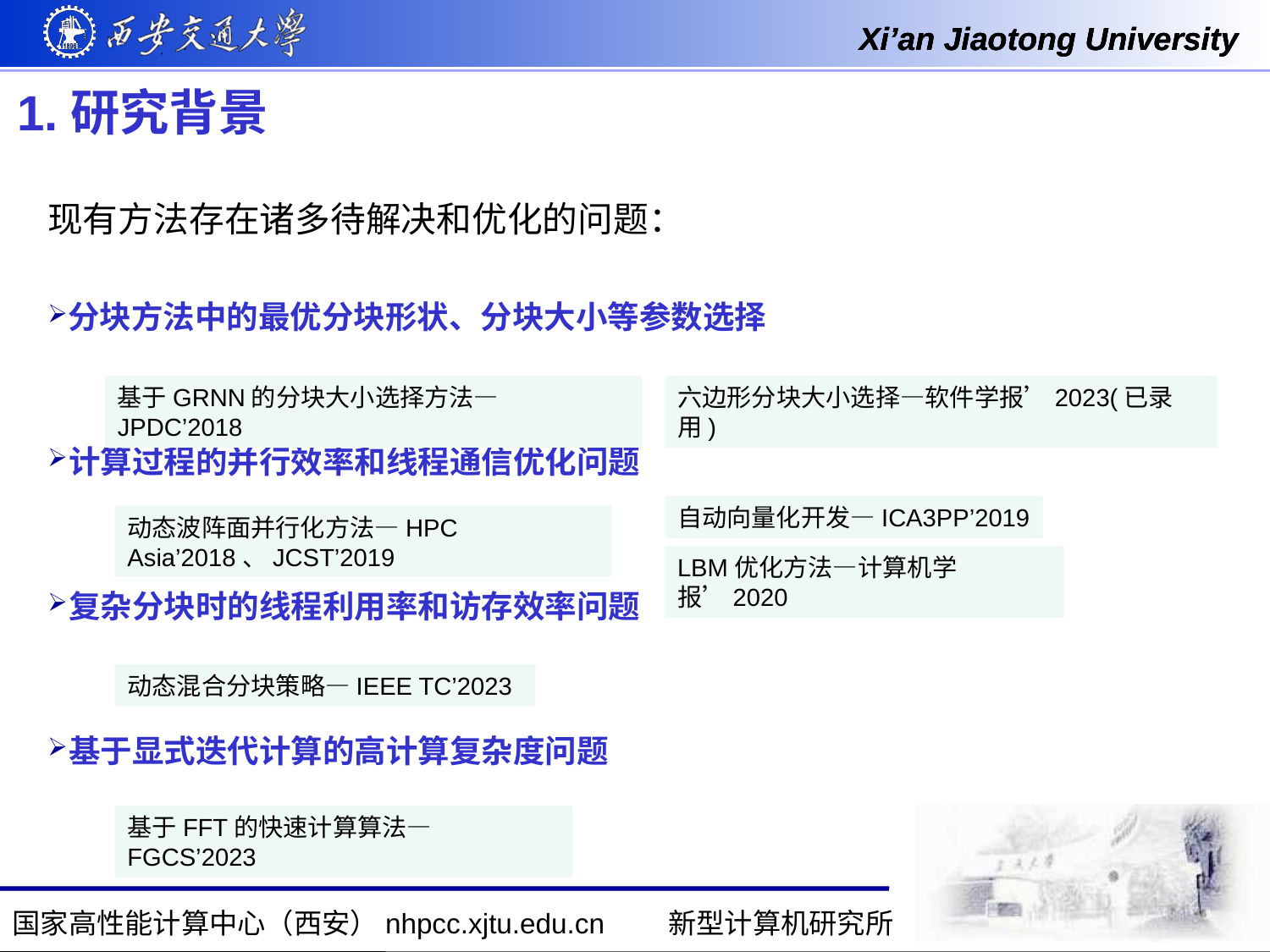

# 1.研究背景
现有方法存在诸多待解决和优化的问题：

分块方法中的最优分块形状、分块大小等参数选择

计算过程的并行效率和线程通信优化问题

复杂分块时的线程利用率和访存效率问题

基于显式迭代计算的高计算复杂度问题
基于GRNN的分块大小选择方法—JPDC’2018
六边形分块大小选择—软件学报’2023(已录用)
自动向量化开发—ICA3PP’2019
动态波阵面并行化方法—HPC Asia’2018、JCST’2019
LBM优化方法—计算机学报’2020
动态混合分块策略—IEEE TC’2023
基于FFT的快速计算算法—FGCS’2023